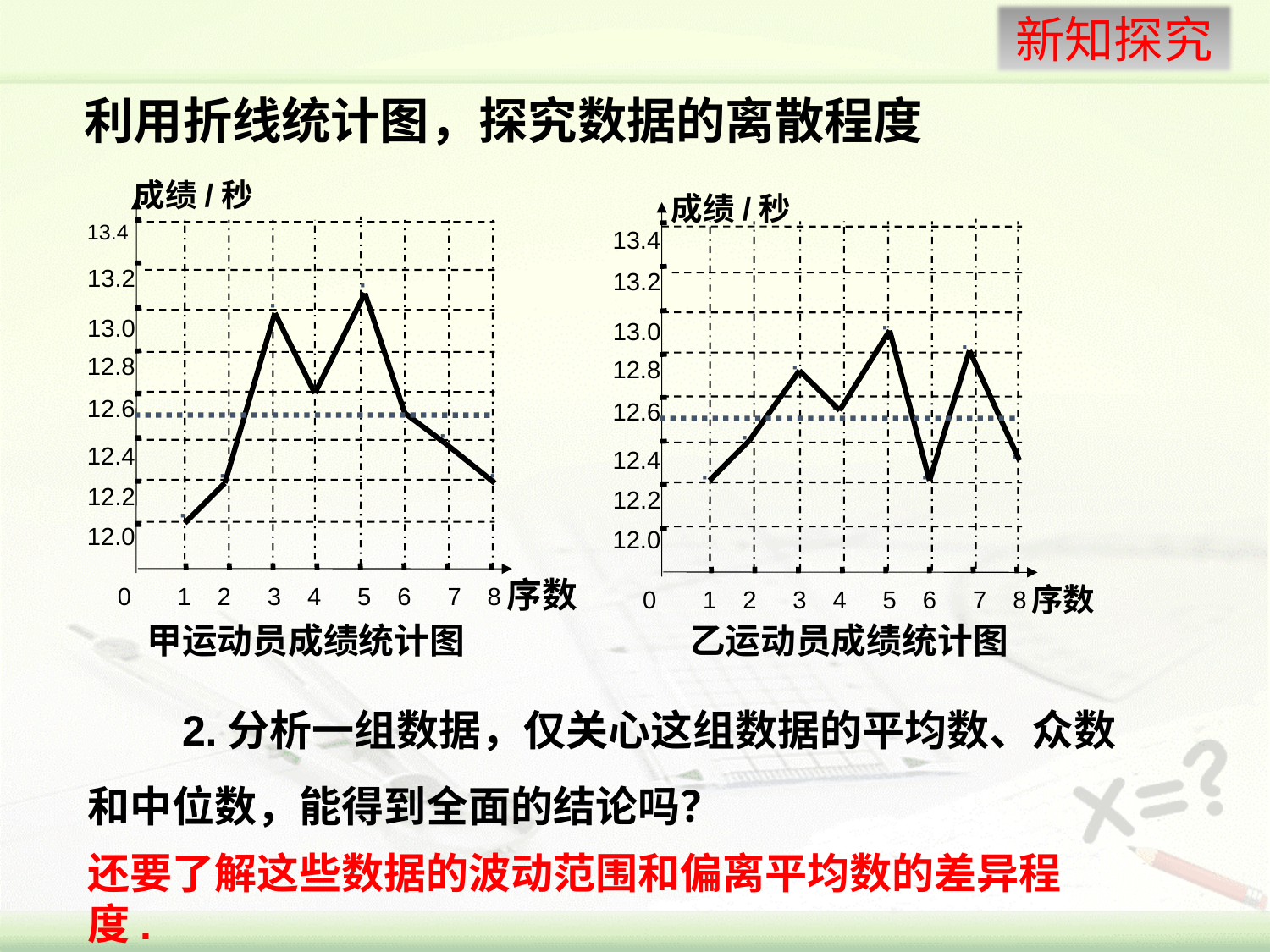

利用折线统计图，探究数据的离散程度
成绩/秒
13.4

13.2
13.0
12.8
12.6
12.4
12.2
12.0
序数
0
1
2
3
4
5
6
7
8
成绩/秒
13.4

13.2
13.0
12.8
12.6
12.4
12.2
12.0
序数
0
1
2
3
4
5
6
7
8

·
·
·
·
·
·
·
·
·
·
·
·
·
·
·
·

甲运动员成绩统计图
乙运动员成绩统计图
        2.分析一组数据，仅关心这组数据的平均数、众数和中位数，能得到全面的结论吗？
还要了解这些数据的波动范围和偏离平均数的差异程度.